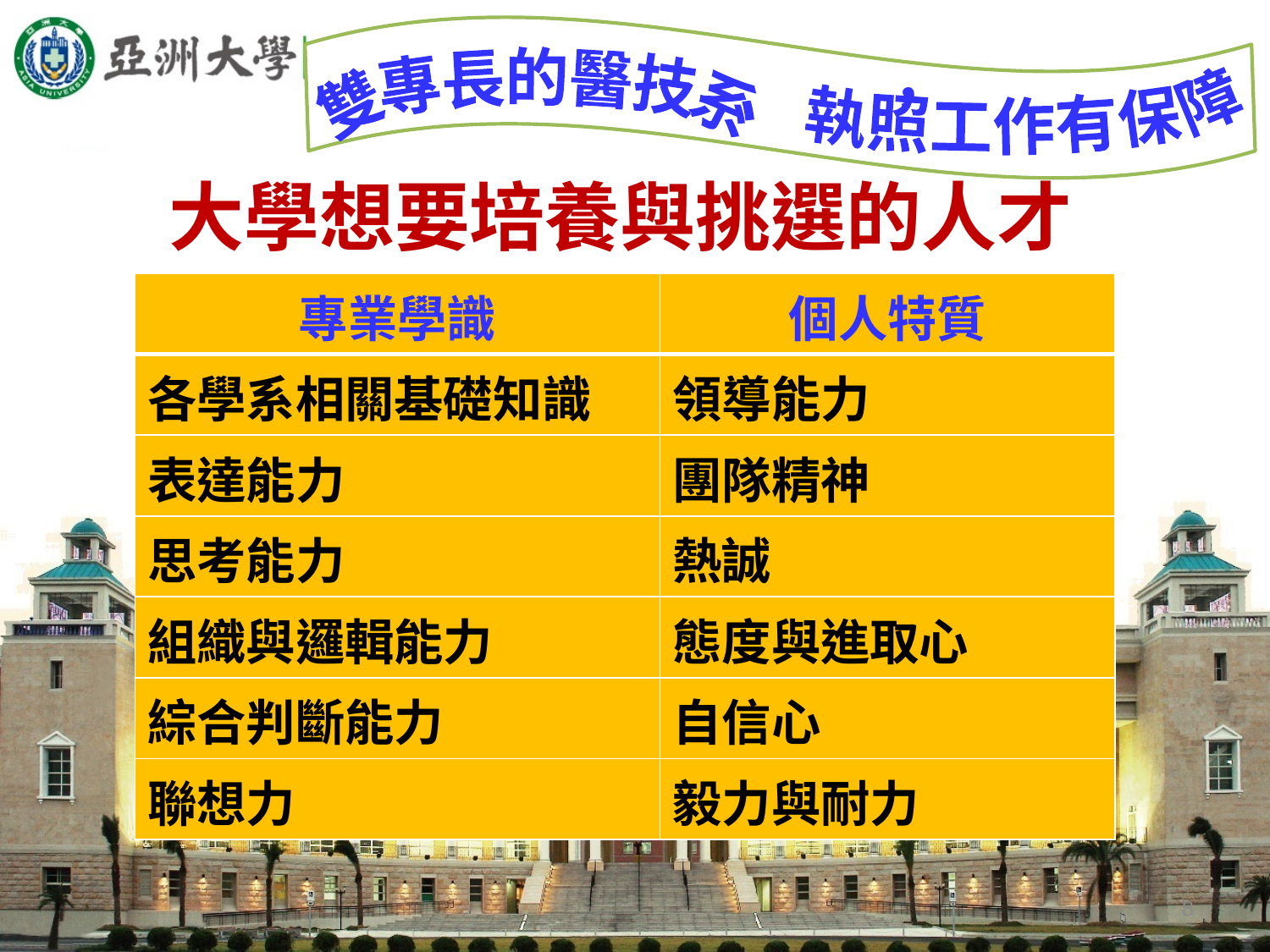

、執照工作有保障
，
雙專長的醫技系
大學想要培養與挑選的人才
| 專業學識 | 個人特質 |
| --- | --- |
| 各學系相關基礎知識 | 領導能力 |
| 表達能力 | 團隊精神 |
| 思考能力 | 熱誠 |
| 組織與邏輯能力 | 態度與進取心 |
| 綜合判斷能力 | 自信心 |
| 聯想力 | 毅力與耐力 |
8